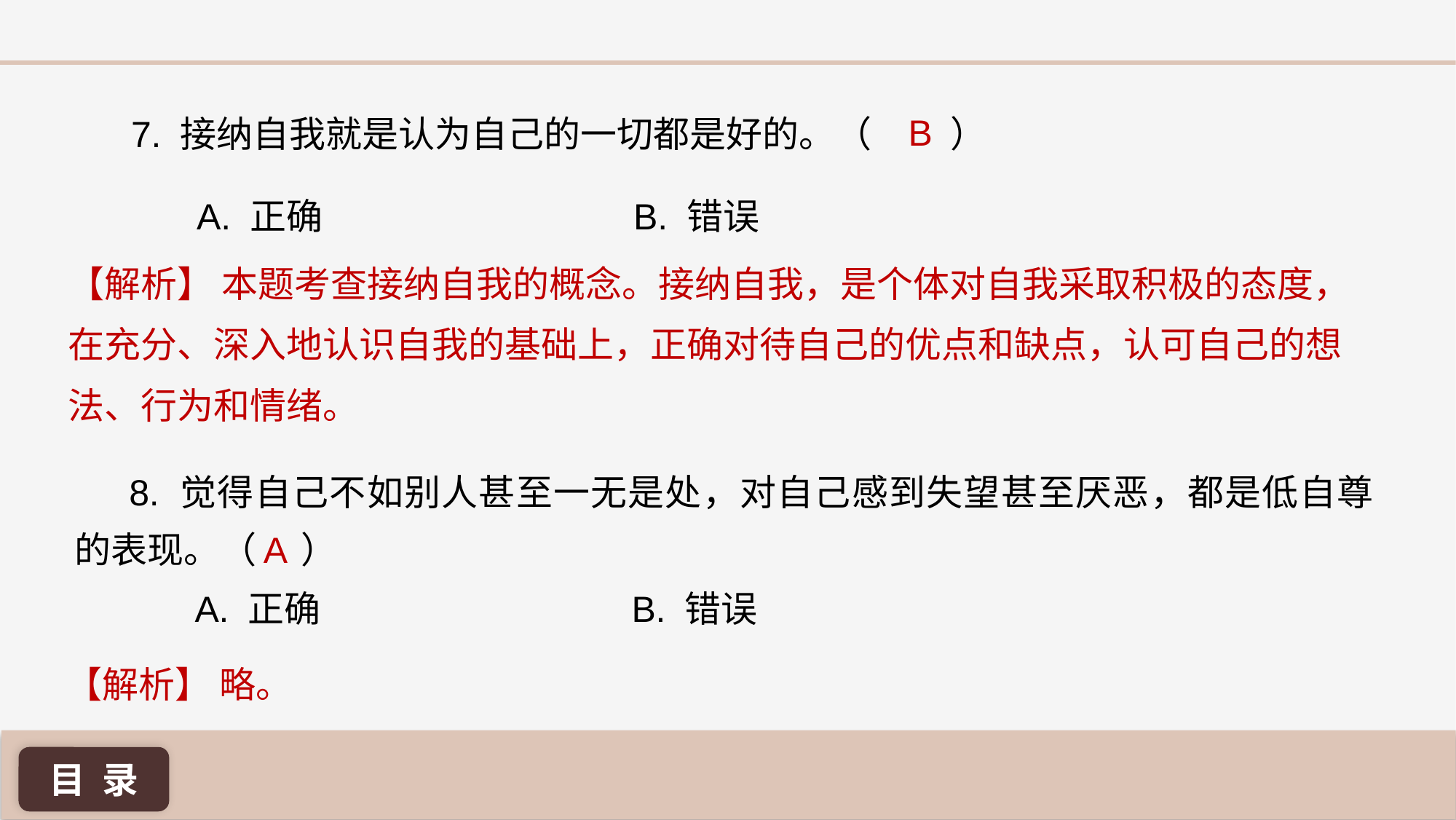

B
7. 接纳自我就是认为自己的一切都是好的。（ 	）
A. 正确 			B. 错误
【解析】 本题考查接纳自我的概念。接纳自我，是个体对自我采取积极的态度，在充分、深入地认识自我的基础上，正确对待自己的优点和缺点，认可自己的想法、行为和情绪。
8. 觉得自己不如别人甚至一无是处，对自己感到失望甚至厌恶，都是低自尊的表现。（	 ）
A
A. 正确 			B. 错误
【解析】 略。